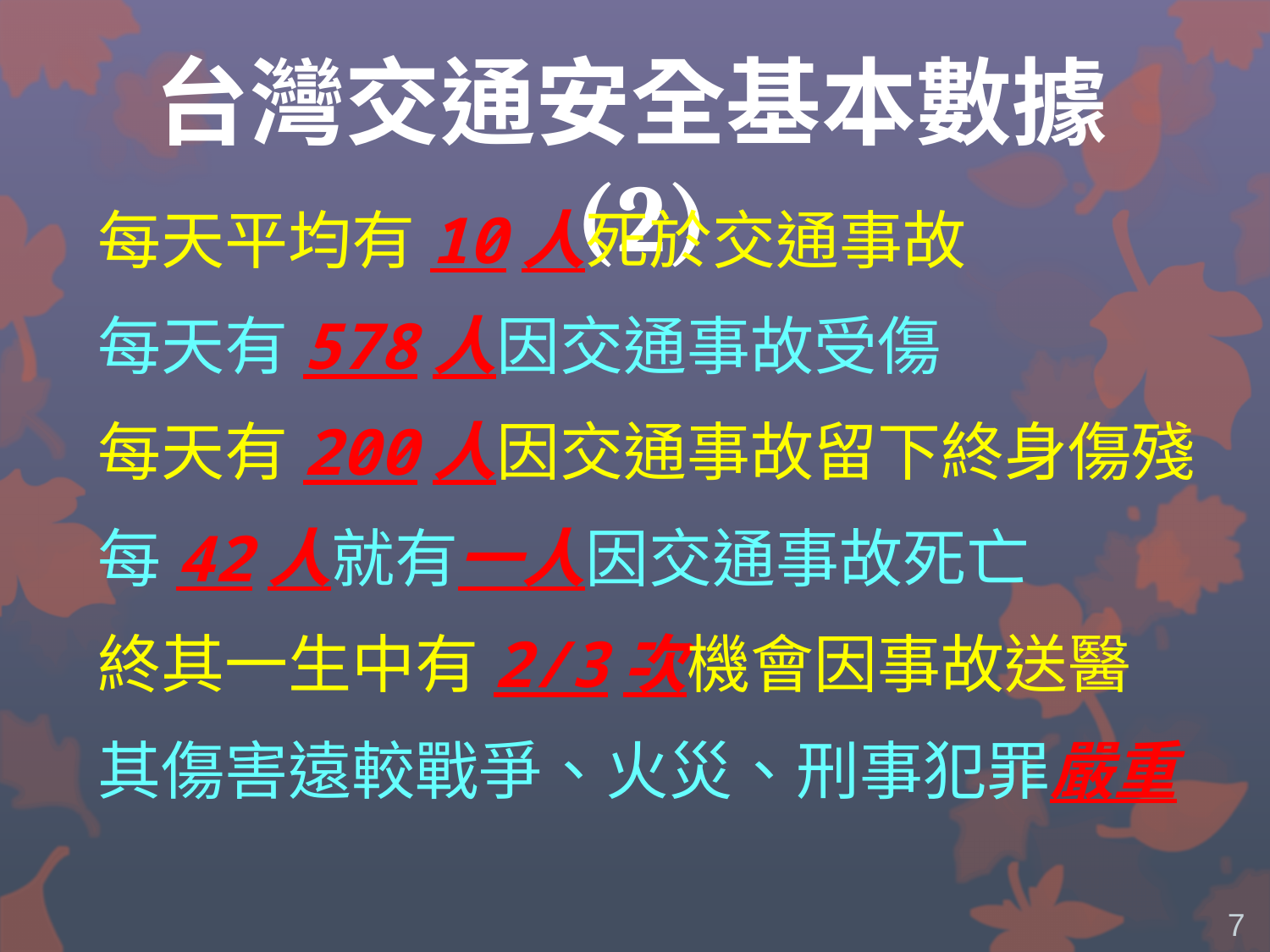

台灣交通安全基本數據(2)
每天平均有10人死於交通事故
每天有578人因交通事故受傷
每天有200人因交通事故留下終身傷殘
每42人就有一人因交通事故死亡
終其一生中有2/3次機會因事故送醫
其傷害遠較戰爭、火災、刑事犯罪嚴重
7